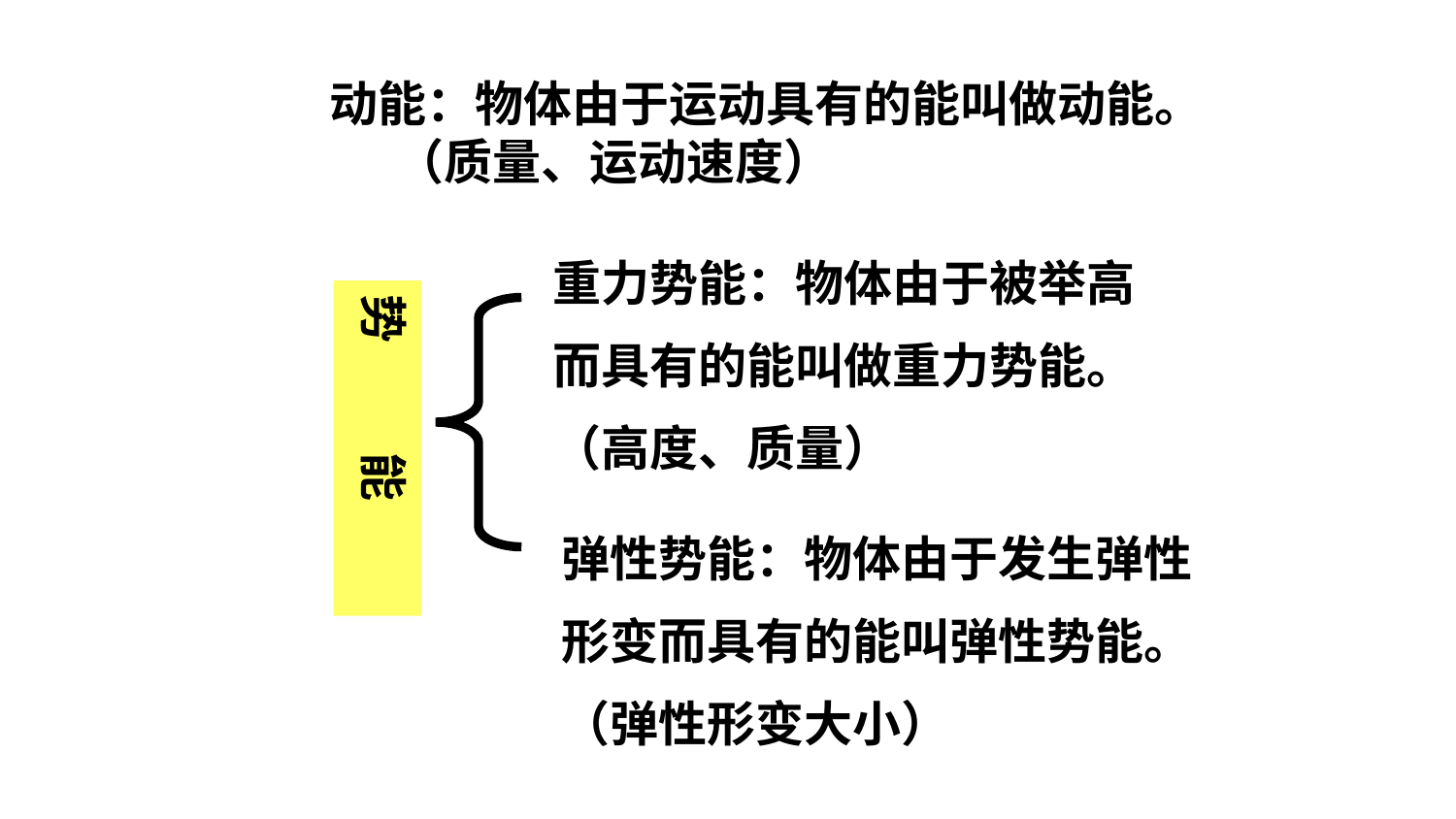

动能：物体由于运动具有的能叫做动能。      （质量、运动速度）
重力势能：物体由于被举高
而具有的能叫做重力势能。
（高度、质量）
势          能

弹性势能：物体由于发生弹性
形变而具有的能叫弹性势能。
（弹性形变大小）